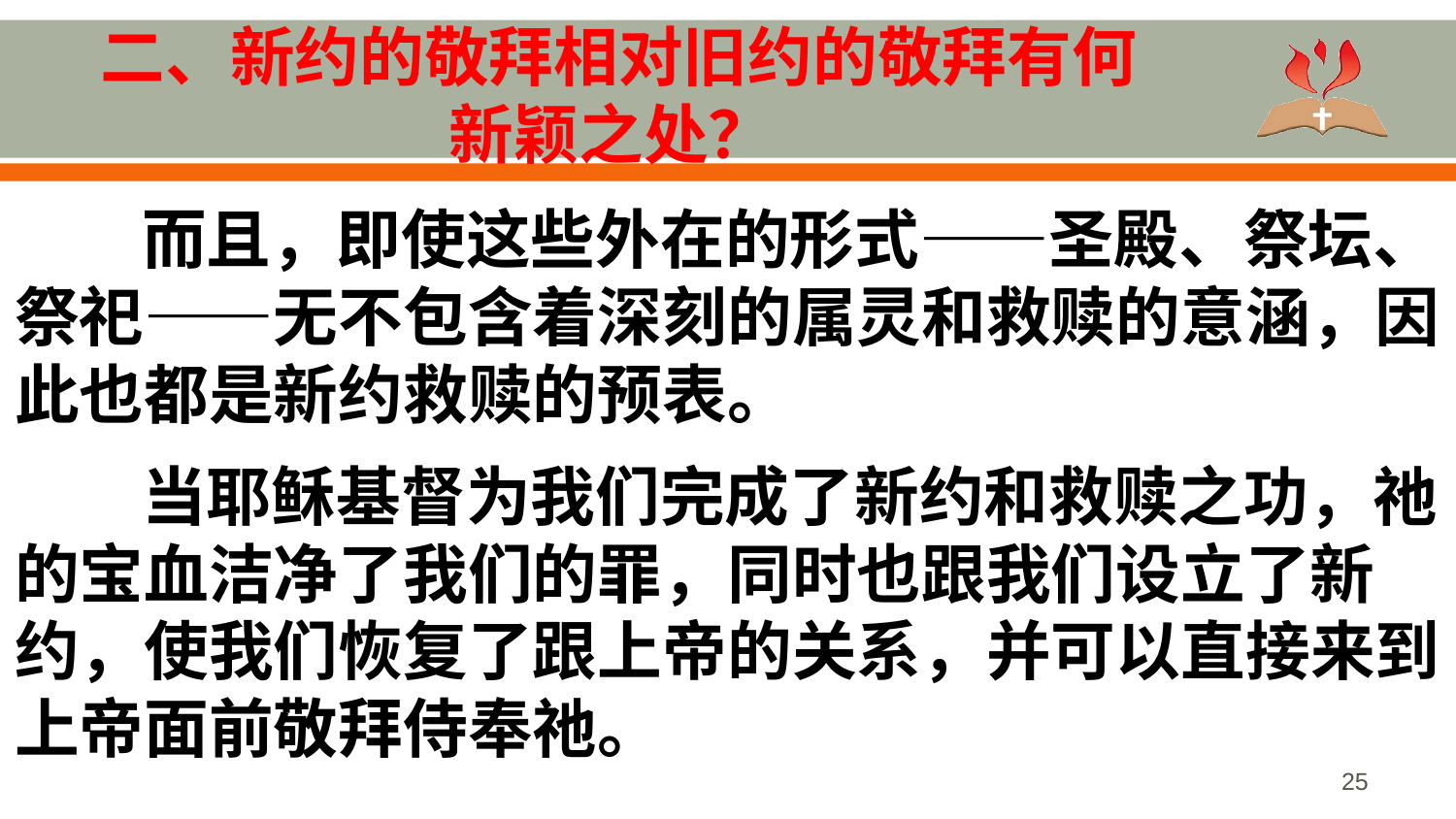

# 二、新约的敬拜相对旧约的敬拜有何新颖之处？
而且，即使这些外在的形式——圣殿、祭坛、祭祀——无不包含着深刻的属灵和救赎的意涵，因此也都是新约救赎的预表。
当耶稣基督为我们完成了新约和救赎之功，祂的宝血洁净了我们的罪，同时也跟我们设立了新约，使我们恢复了跟上帝的关系，并可以直接来到上帝面前敬拜侍奉祂。

25